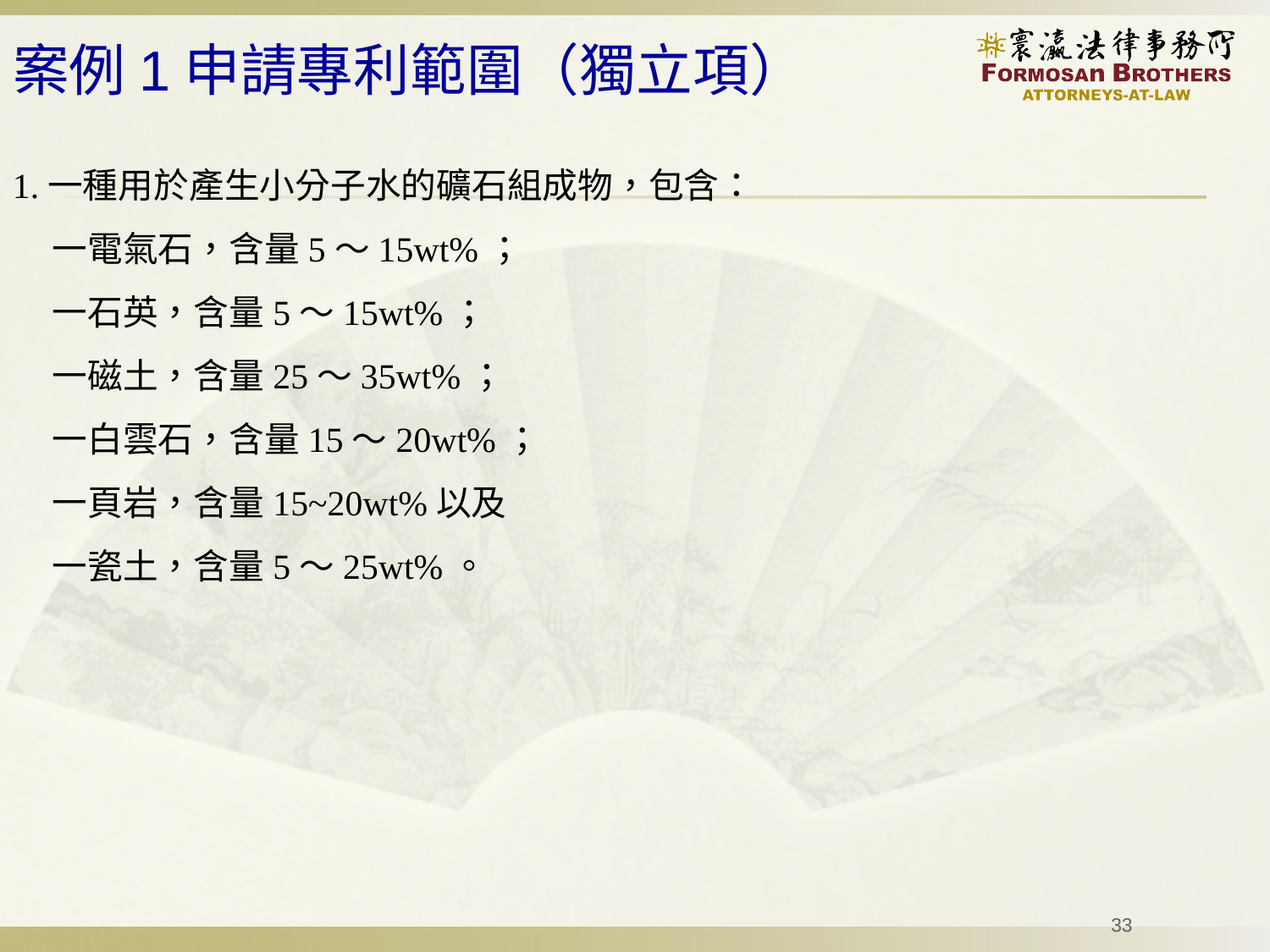

# 案例1申請專利範圍（獨立項）
1.一種用於產生小分子水的礦石組成物，包含：
    一電氣石，含量5～15wt%；
    一石英，含量5～15wt%；
    一磁土，含量25～35wt%；
    一白雲石，含量15～20wt%；
    一頁岩，含量15~20wt%以及
    一瓷土，含量5～25wt%。

33